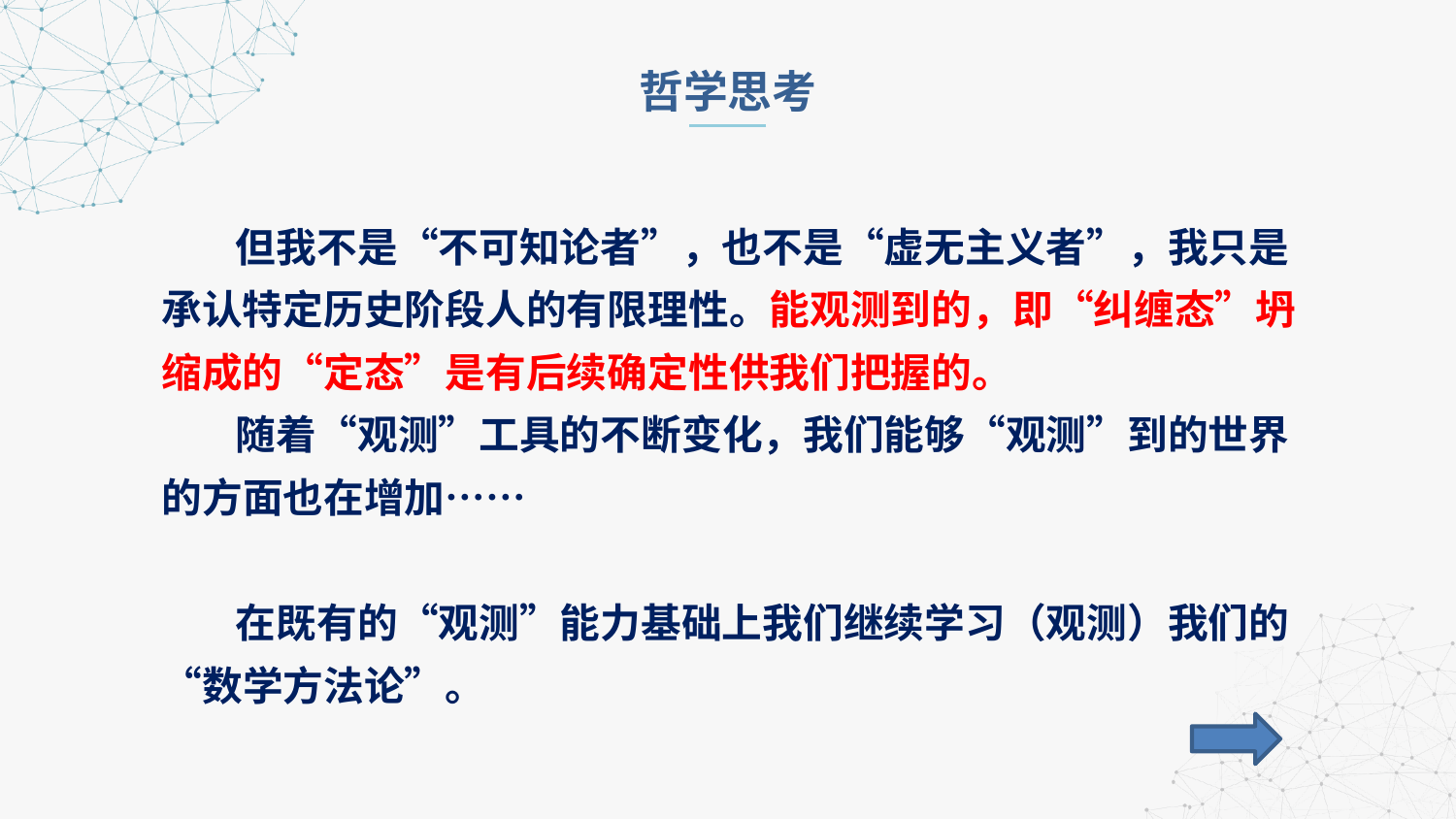

哲学思考
       但我不是“不可知论者”，也不是“虚无主义者”，我只是承认特定历史阶段人的有限理性。能观测到的，即“纠缠态”坍缩成的“定态”是有后续确定性供我们把握的。
       随着“观测”工具的不断变化，我们能够“观测”到的世界的方面也在增加……

       在既有的“观测”能力基础上我们继续学习（观测）我们的“数学方法论”。